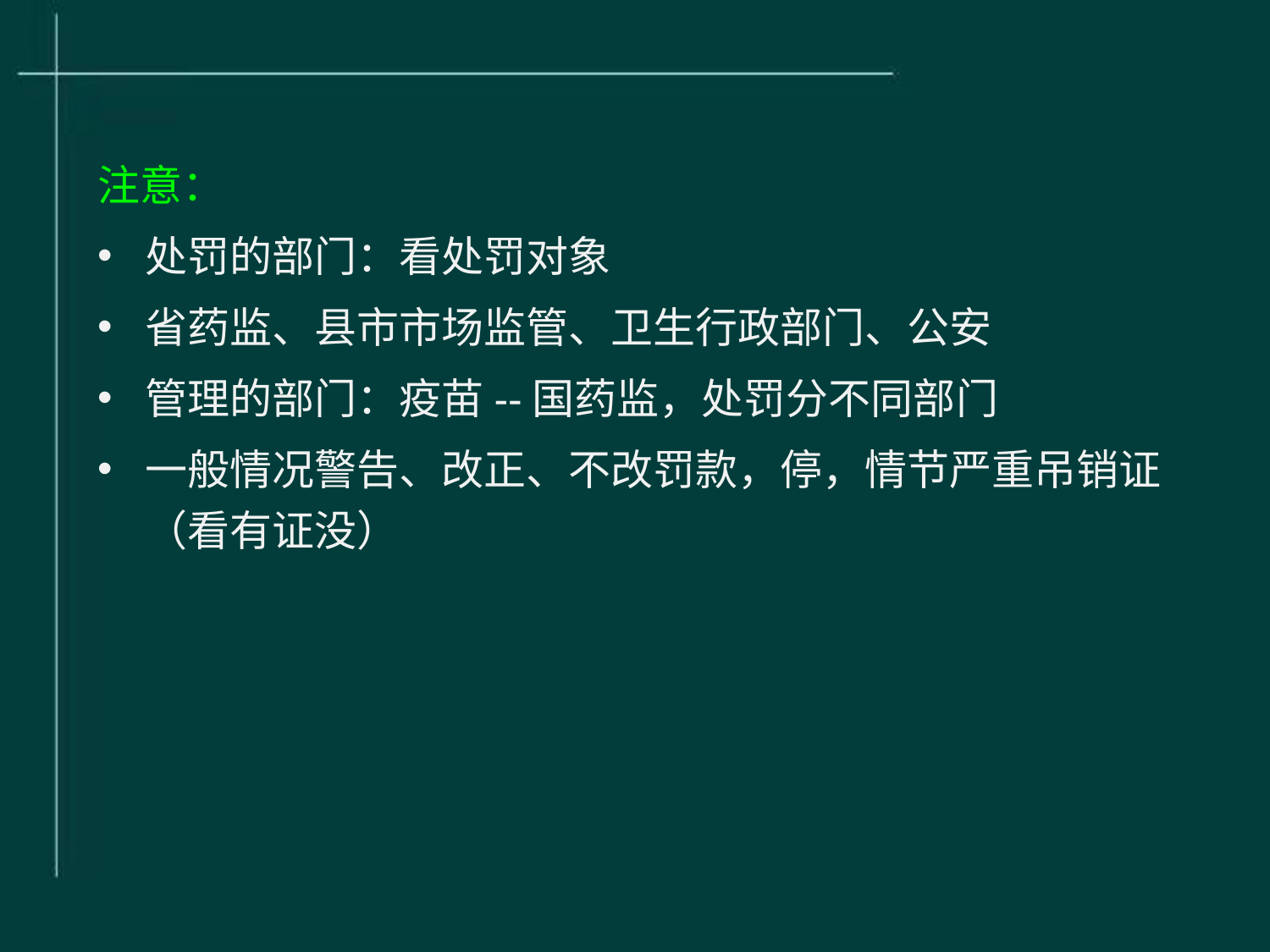

注意：
处罚的部门：看处罚对象
省药监、县市市场监管、卫生行政部门、公安
管理的部门：疫苗--国药监，处罚分不同部门
一般情况警告、改正、不改罚款，停，情节严重吊销证
（看有证没）